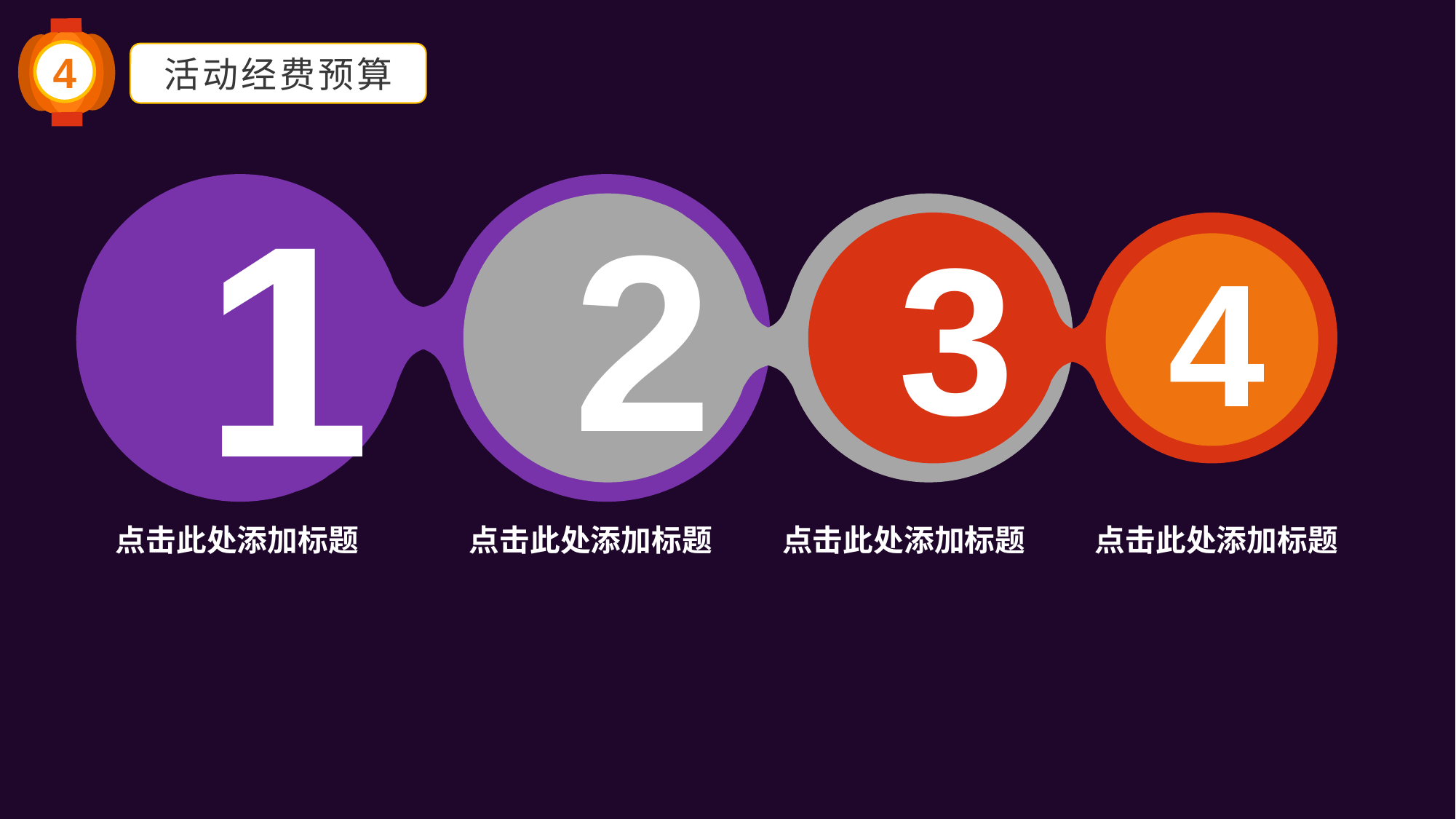

4
活动经费预算
1

2

3

4

点击此处添加标题
点击此处添加标题
点击此处添加标题
点击此处添加标题